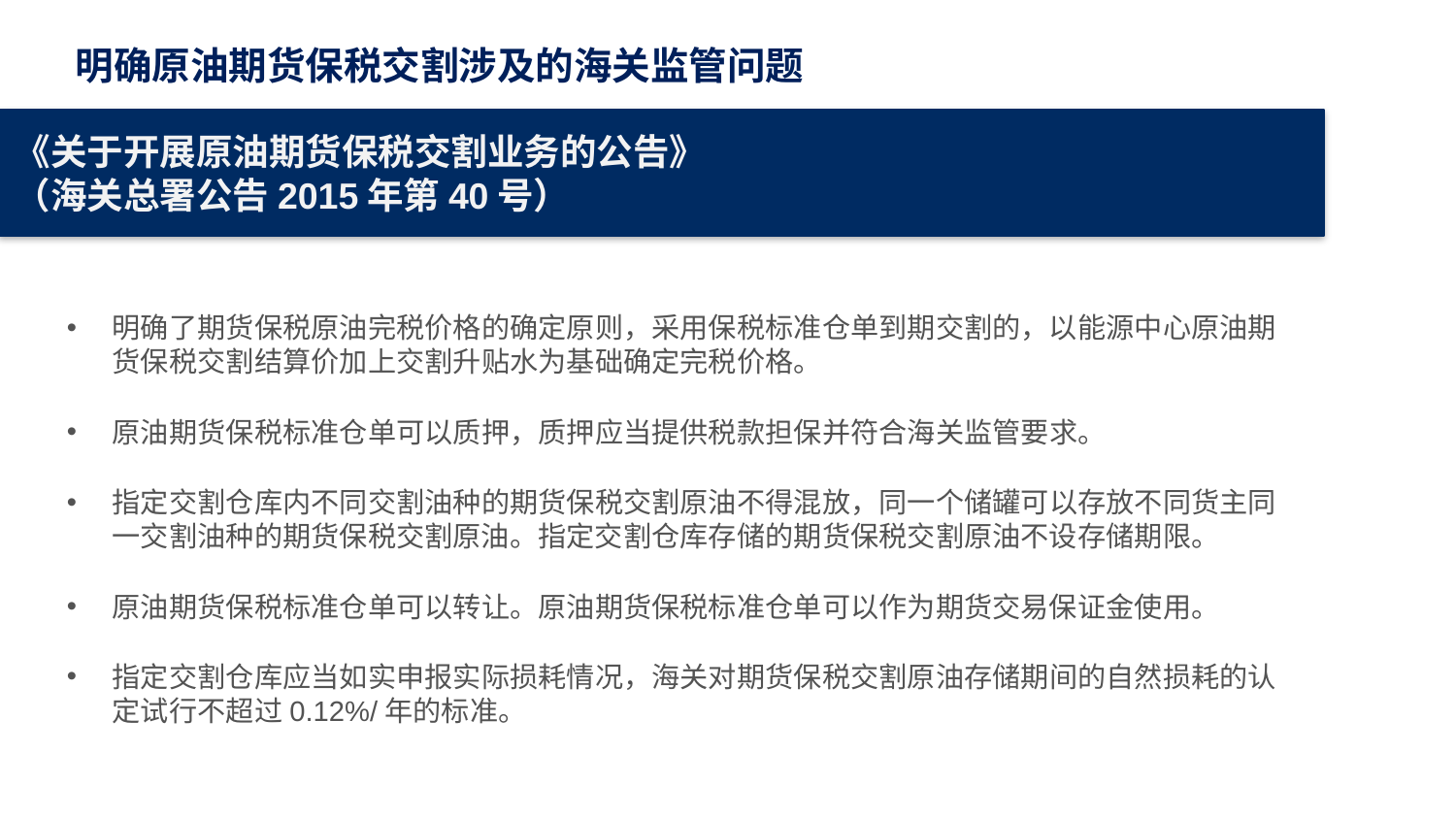

明确原油期货保税交割涉及的海关监管问题
《关于开展原油期货保税交割业务的公告》
（海关总署公告2015年第40号）
明确了期货保税原油完税价格的确定原则，采用保税标准仓单到期交割的，以能源中心原油期货保税交割结算价加上交割升贴水为基础确定完税价格。
原油期货保税标准仓单可以质押，质押应当提供税款担保并符合海关监管要求。
指定交割仓库内不同交割油种的期货保税交割原油不得混放，同一个储罐可以存放不同货主同一交割油种的期货保税交割原油。指定交割仓库存储的期货保税交割原油不设存储期限。
原油期货保税标准仓单可以转让。原油期货保税标准仓单可以作为期货交易保证金使用。
指定交割仓库应当如实申报实际损耗情况，海关对期货保税交割原油存储期间的自然损耗的认定试行不超过0.12%/年的标准。